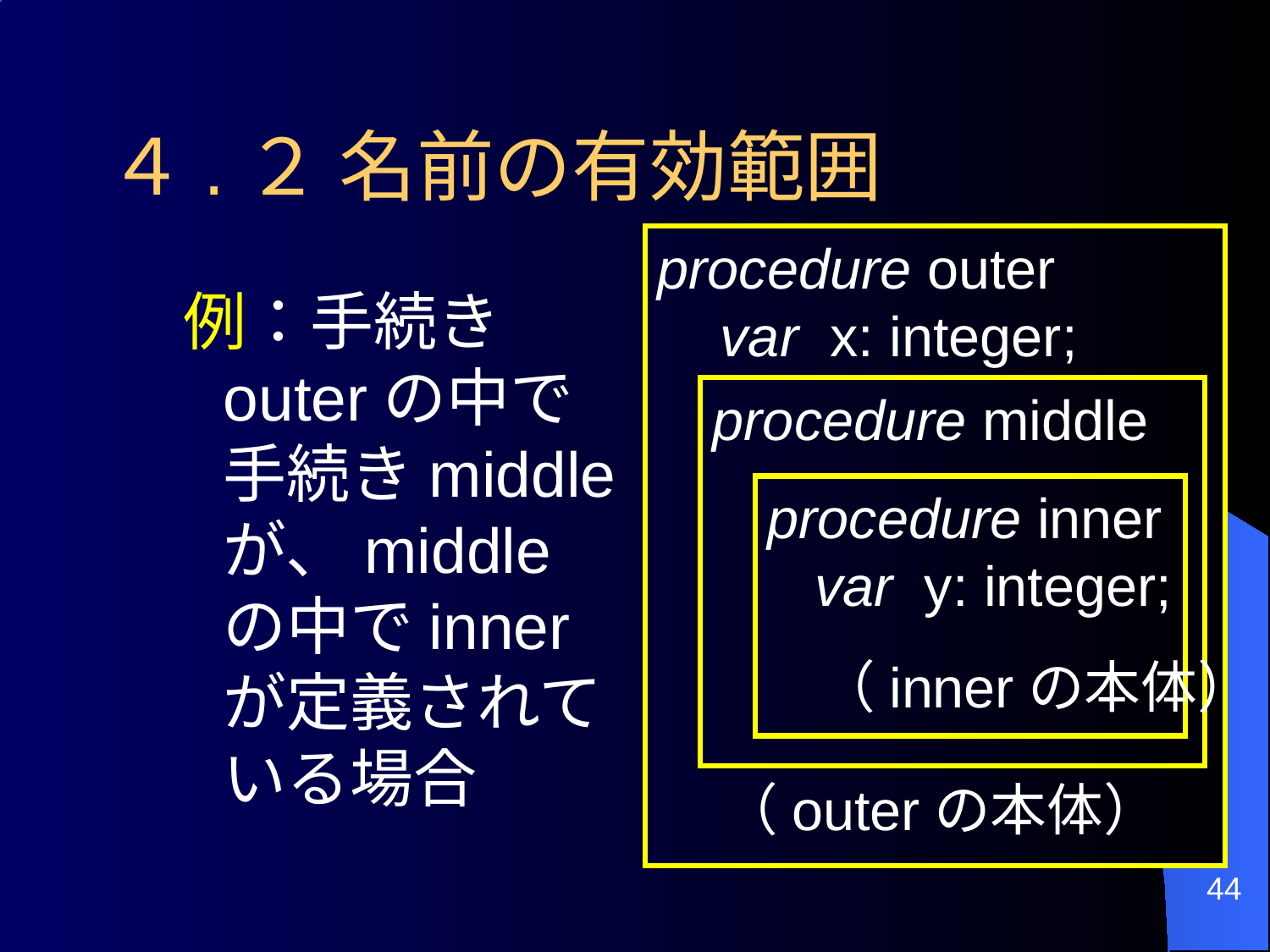

４.２ 名前の有効範囲
procedure outer
    var  x: integer;

    （outerの本体）
例：手続きouterの中で手続きmiddleが、middleの中でinnerが定義されている場合
procedure middle
procedure inner
   var  y: integer;

   （innerの本体）
44